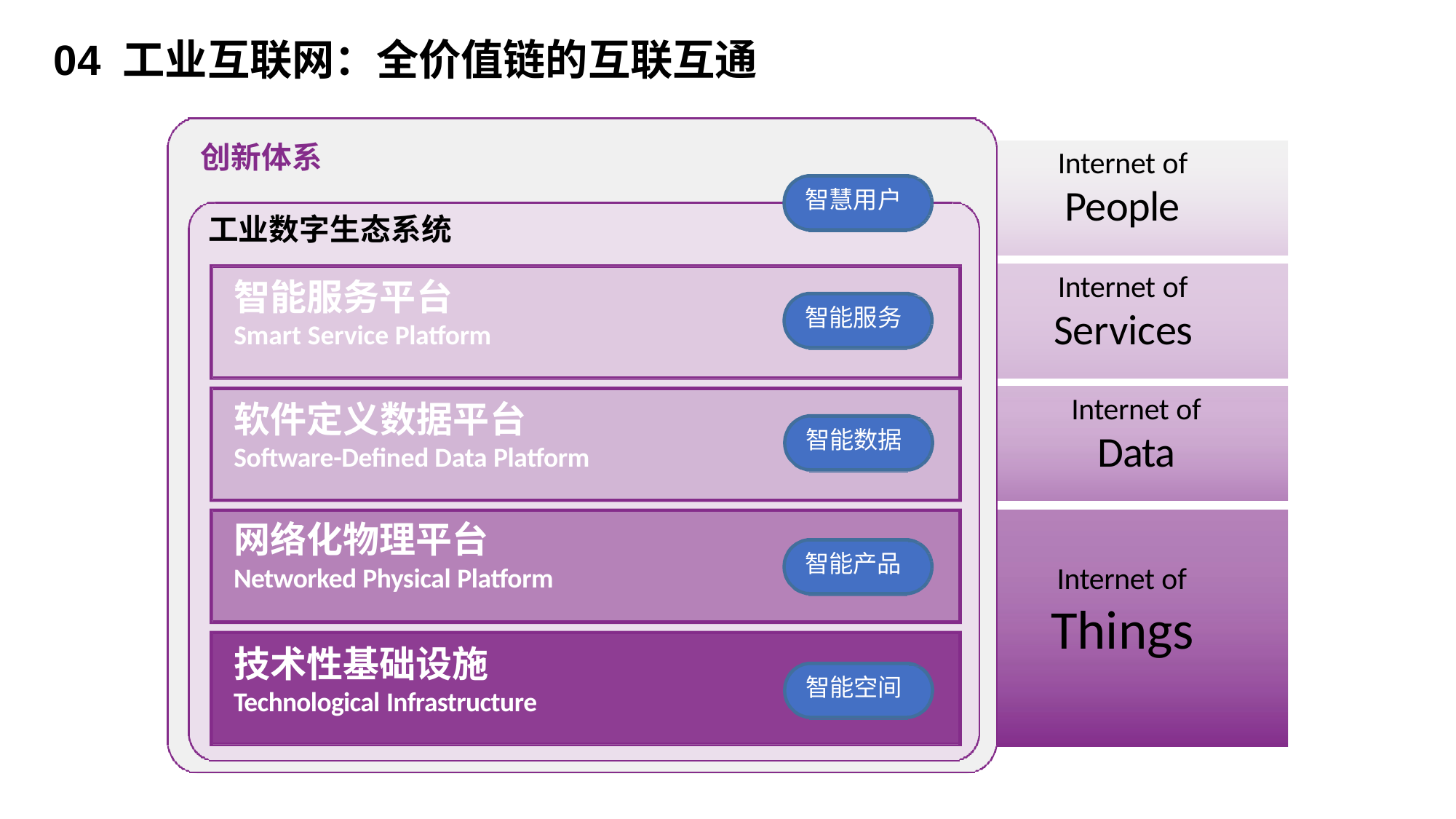

04 工业互联网：全价值链的互联互通

创新体系

Internet of
People

智慧用户

工业数字生态系统

Internet of
Services

智能服务平台
Smart Service Platform

智能服务

Internet of
Data

软件定义数据平台
Software-Defined Data Platform

智能数据

网络化物理平台
Networked Physical Platform

智能产品

Internet of
Things

技术性基础设施
Technological Infrastructure

智能空间